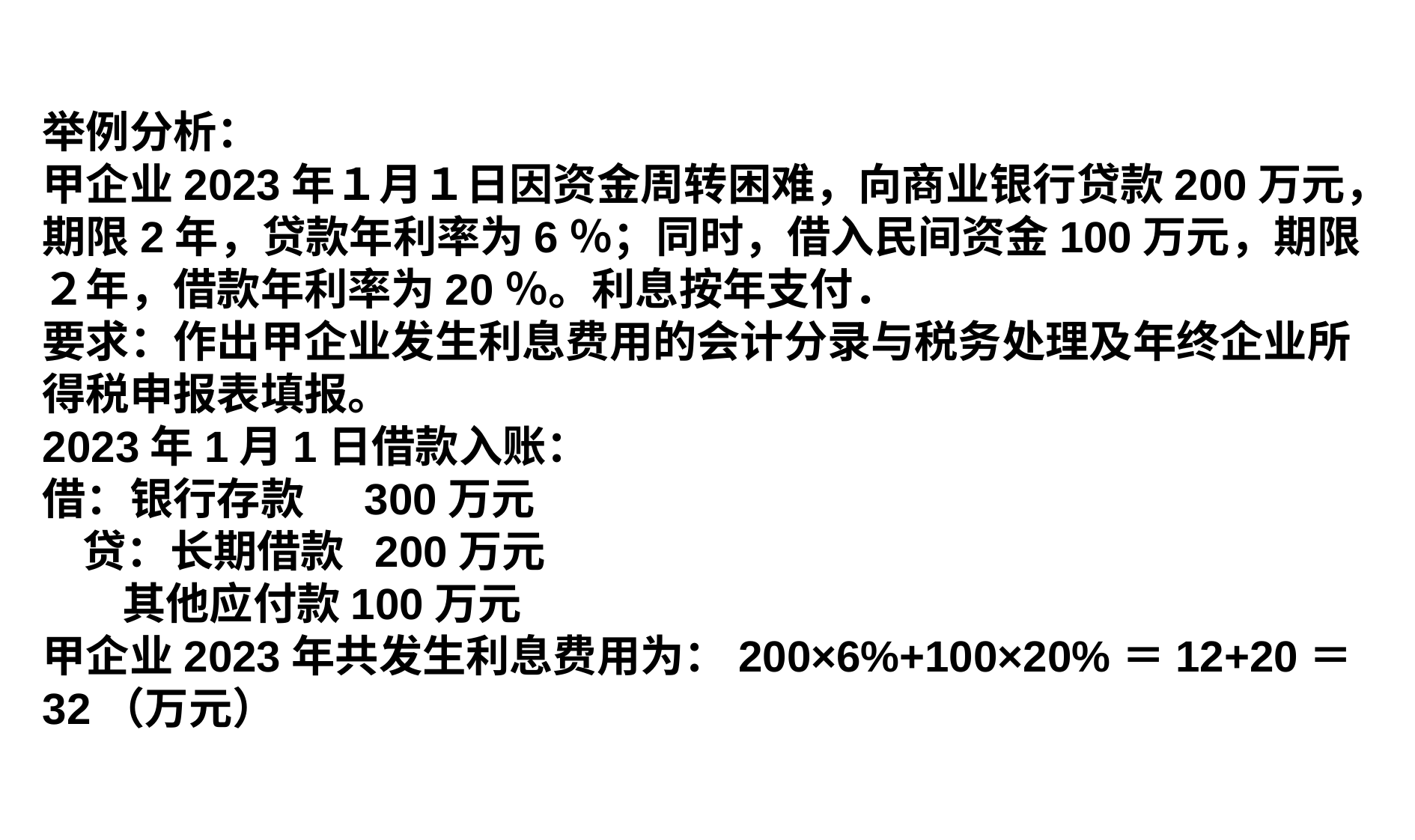

举例分析：
甲企业2023年１月１日因资金周转困难，向商业银行贷款200万元，期限2年，贷款年利率为6％；同时，借入民间资金100万元，期限２年，借款年利率为20％。利息按年支付．
要求：作出甲企业发生利息费用的会计分录与税务处理及年终企业所得税申报表填报。
2023年1月1日借款入账：
借：银行存款     300万元
   贷：长期借款  200万元
       其他应付款100万元
甲企业2023年共发生利息费用为：200×6%+100×20%＝12+20＝32（万元）